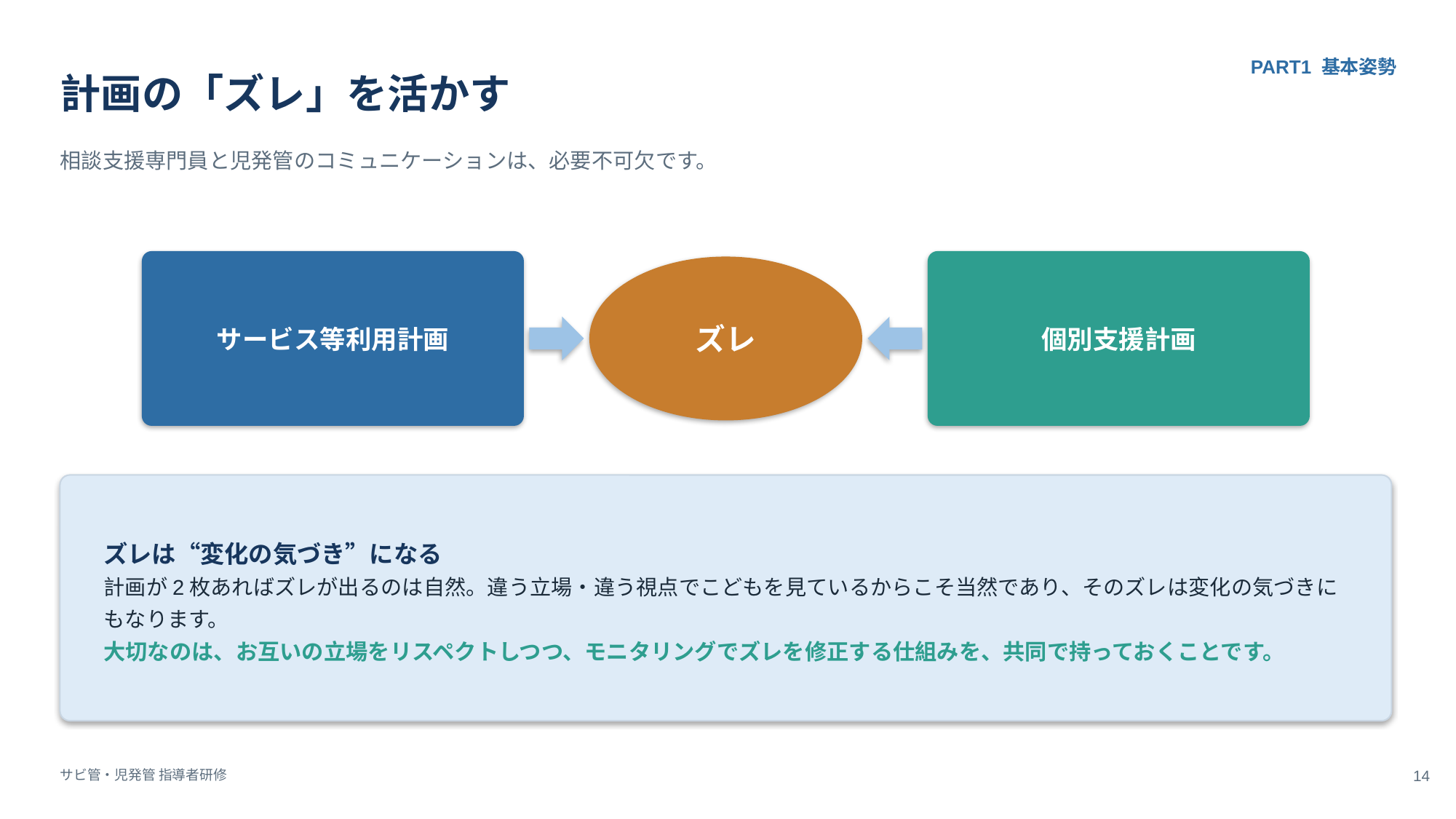

計画の「ズレ」を活かす
PART1 基本姿勢
相談支援専門員と児発管のコミュニケーションは、必要不可欠です。

個別支援計画

ズレ

サービス等利用計画

ズレは“変化の気づき”になる
計画が2枚あればズレが出るのは自然。違う立場・違う視点でこどもを見ているからこそ当然であり、そのズレは変化の気づきにもなります。
大切なのは、お互いの立場をリスペクトしつつ、モニタリングでズレを修正する仕組みを、共同で持っておくことです。
サビ管・児発管 指導者研修
14